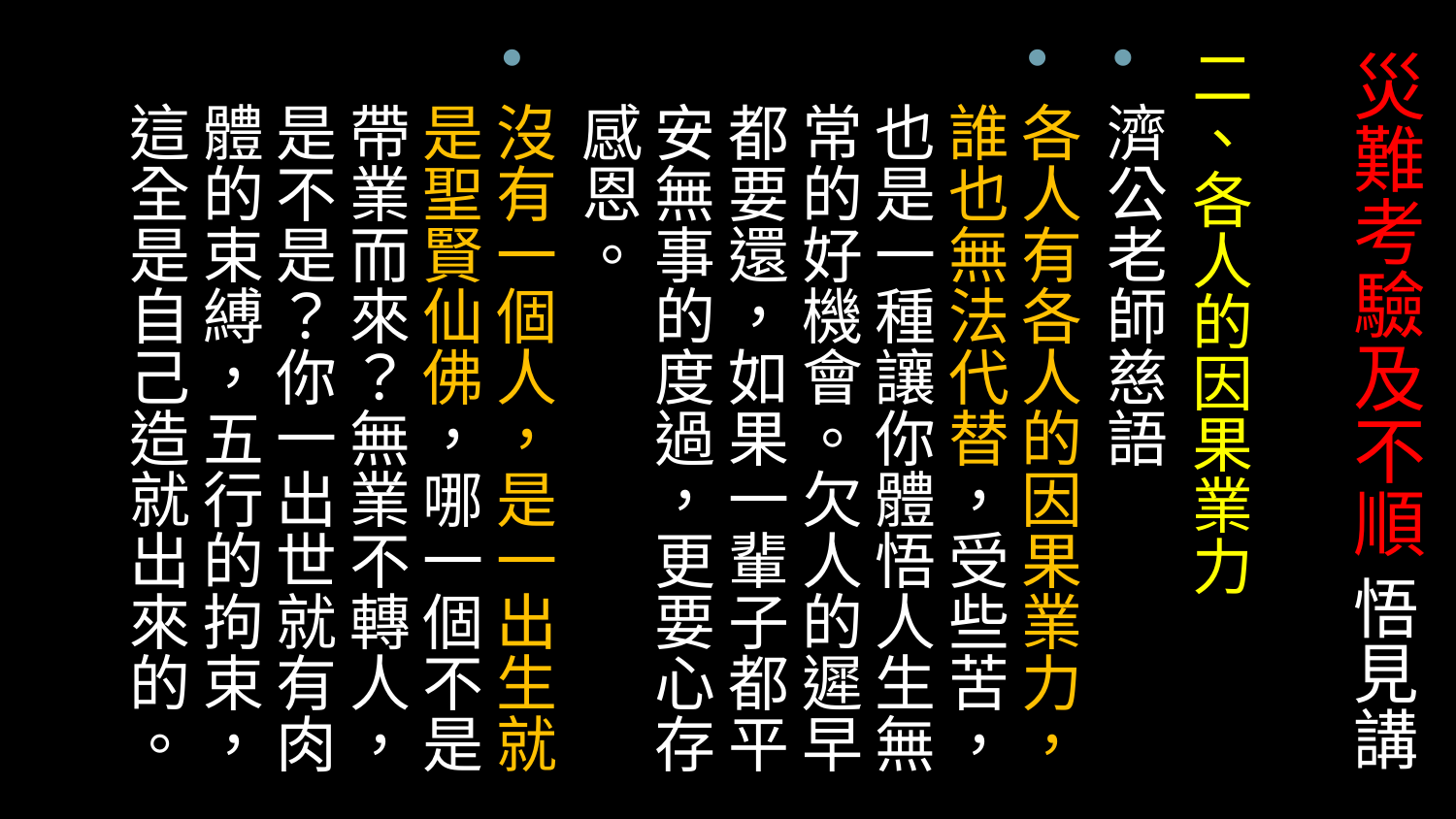

二、各人的因果業力
濟公老師慈語
各人有各人的因果業力，誰也無法代替，受些苦，也是一種讓你體悟人生無常的好機會。欠人的遲早都要還，如果一輩子都平安無事的度過，更要心存感恩。
沒有一個人，是一出生就是聖賢仙佛，哪一個不是帶業而來？無業不轉人，是不是？你一出世就有肉體的束縛，五行的拘束，這全是自己造就出來的。

# 災難考驗及不順 悟見講